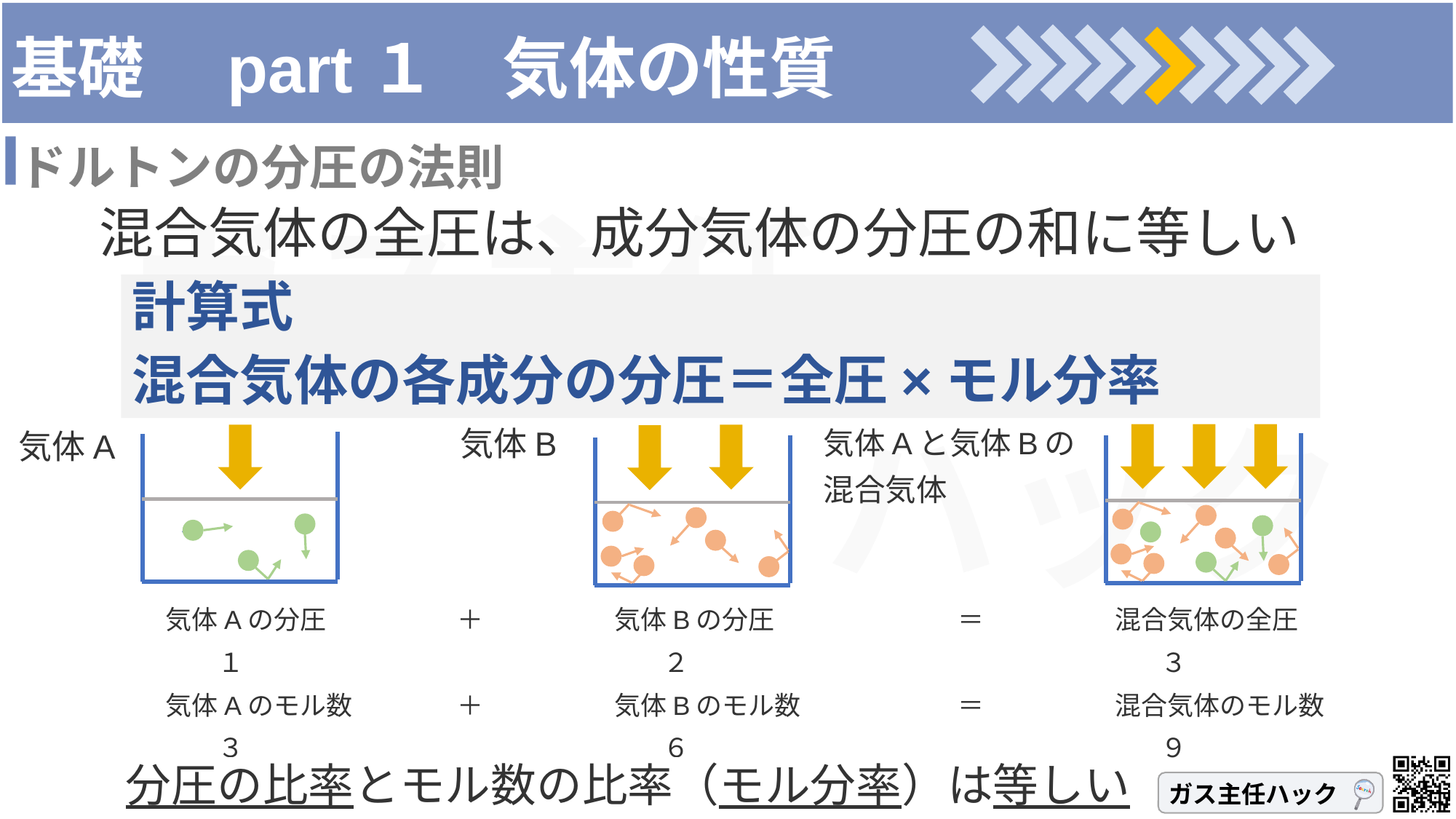

# 基礎　part１　気体の性質

ドルトンの分圧の法則

混合気体の全圧は、成分気体の分圧の和に等しい
計算式
混合気体の各成分の分圧＝全圧×モル分率
気体B
気体Aと気体Bの
混合気体

気体A

気体Aの分圧　　　　　＋　　　　　気体Bの分圧　　　　　　　＝　　　　　混合気体の全圧
　　１　　　　　　　　　　　　　　　　２　　　　　　　　　　　　　　　　　　３
気体Aのモル数　　　　＋　　　　　気体Bのモル数　　　　　　＝　　　　　混合気体のモル数
　　３　　　　　　　　　　　　　　　　６　　　　　　　　　　　　　　　　　　９
分圧の比率とモル数の比率（モル分率）は等しい